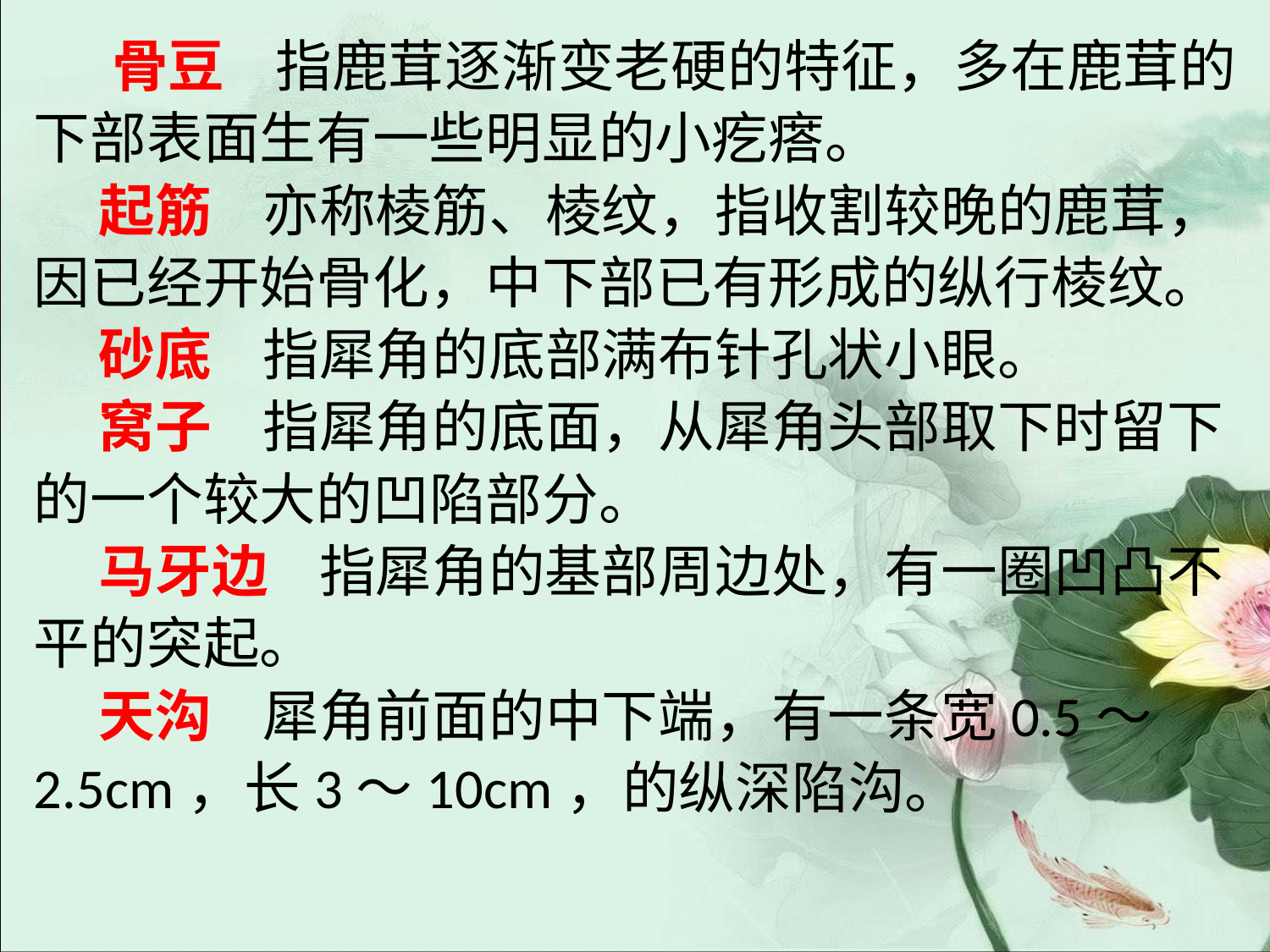

#
     骨豆    指鹿茸逐渐变老硬的特征，多在鹿茸的
下部表面生有一些明显的小疙瘩。
    起筋    亦称棱筋、棱纹，指收割较晚的鹿茸，
因已经开始骨化，中下部已有形成的纵行棱纹。
    砂底    指犀角的底部满布针孔状小眼。
    窝子    指犀角的底面，从犀角头部取下时留下
的一个较大的凹陷部分。
    马牙边    指犀角的基部周边处，有一圈凹凸不
平的突起。
    天沟    犀角前面的中下端，有一条宽0.5～
2.5cm，长3～10cm，的纵深陷沟。